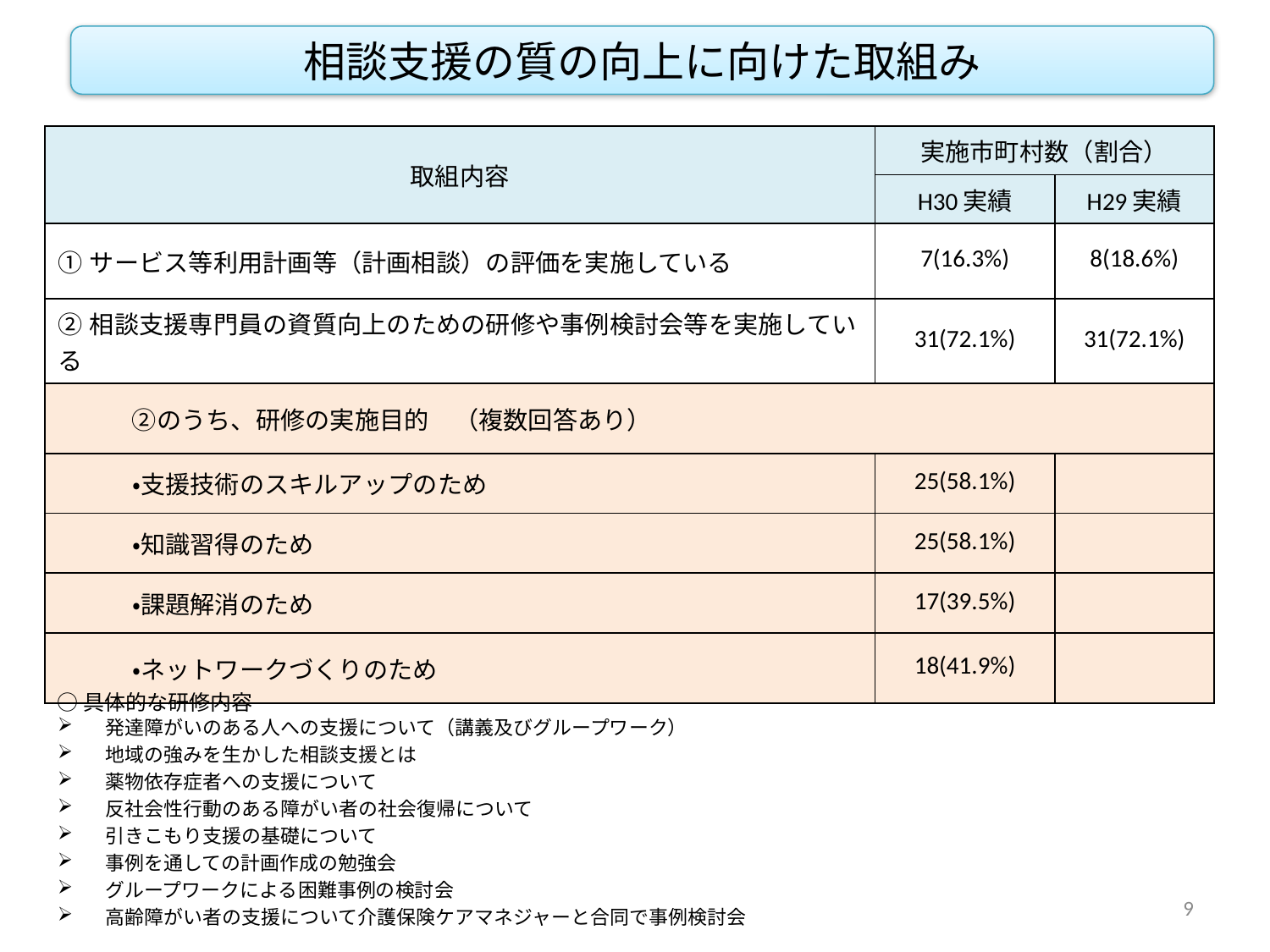

相談支援の質の向上に向けた取組み
| 取組内容 | 実施市町村数（割合） |  |
| --- | --- | --- |
|  | H30実績 | H29実績 |
| ①サービス等利用計画等（計画相談）の評価を実施している | 7(16.3%) | 8(18.6%) |
| ②相談支援専門員の資質向上のための研修や事例検討会等を実施している | 31(72.1%) | 31(72.1%) |
| ②のうち、研修の実施目的　（複数回答あり） |  |  |
| ・支援技術のスキルアップのため | 25(58.1%) |  |
| ・知識習得のため | 25(58.1%) |  |
| ・課題解消のため | 17(39.5%) |  |
| ・ネットワークづくりのため | 18(41.9%) |  |
○具体的な研修内容
発達障がいのある人への支援について（講義及びグループワーク）
地域の強みを生かした相談支援とは
薬物依存症者への支援について
反社会性行動のある障がい者の社会復帰について
引きこもり支援の基礎について
事例を通しての計画作成の勉強会
グループワークによる困難事例の検討会
高齢障がい者の支援について介護保険ケアマネジャーと合同で事例検討会

9